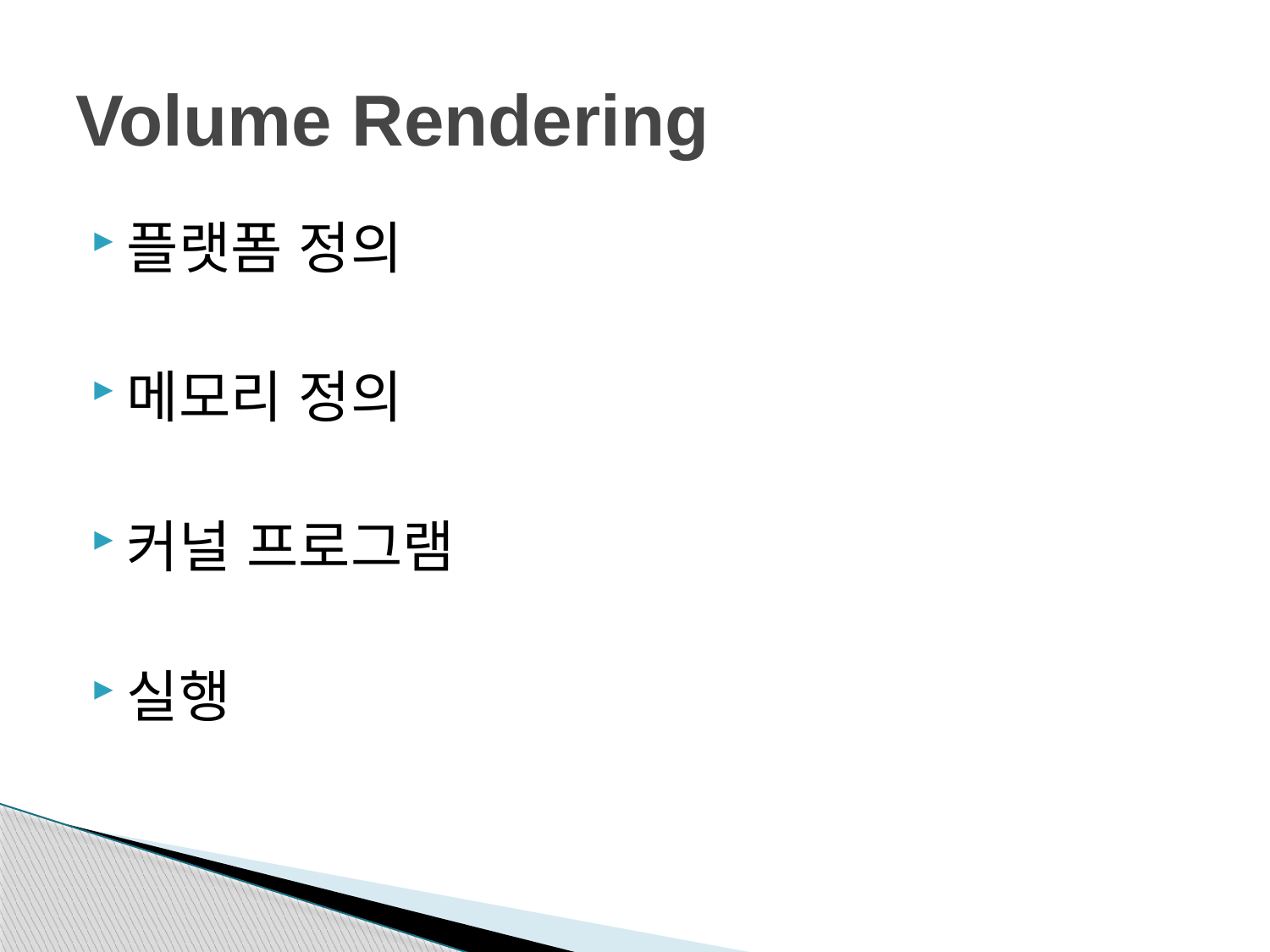

# Volume Rendering
플랫폼 정의

메모리 정의

커널 프로그램

실행